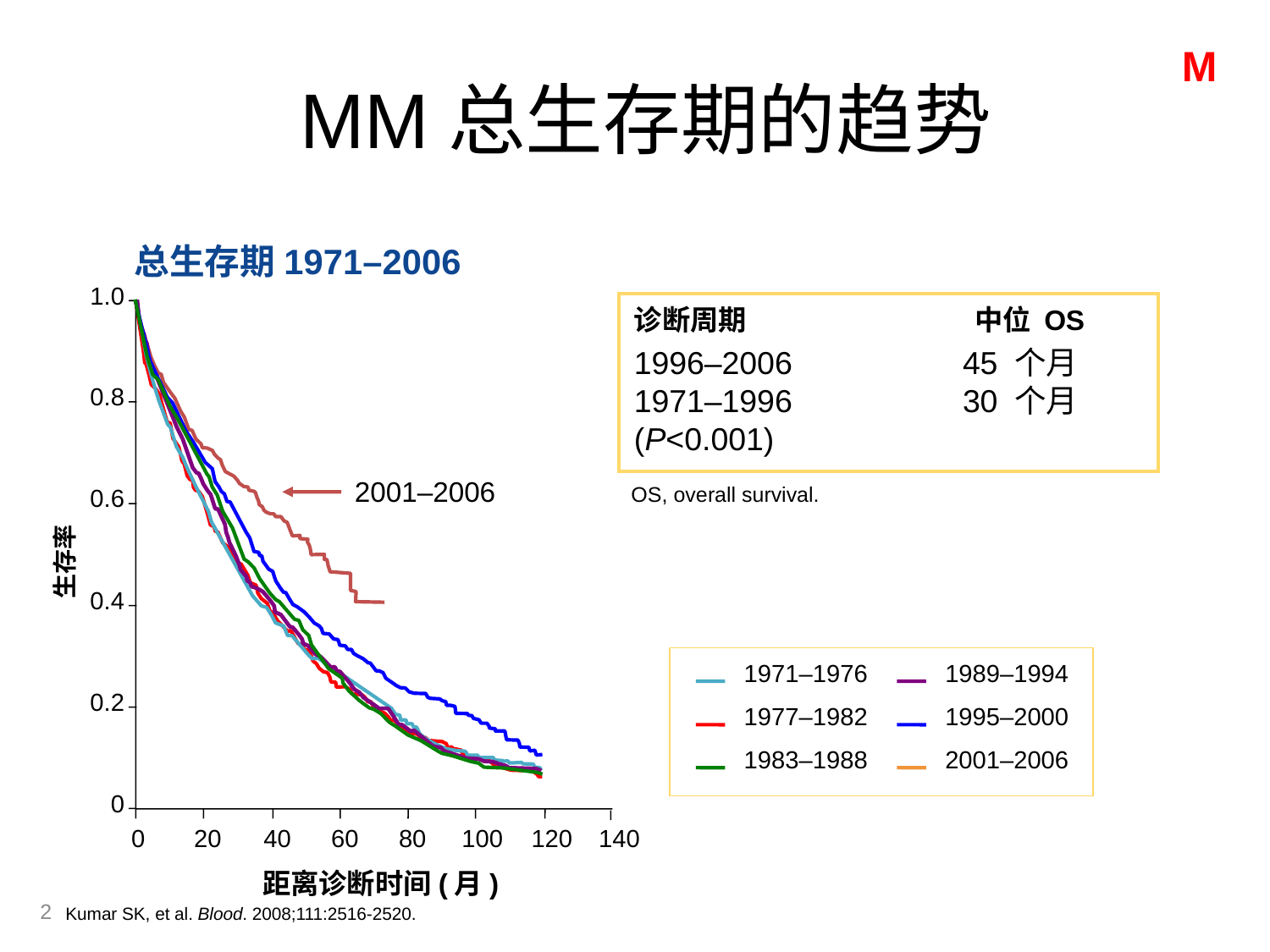

M
# MM总生存期的趋势

总生存期1971–2006
1.0

诊断周期	   中位 OS
1996–2006	45 个月
1971–1996 	30 个月	(P<0.001)

0.8

2001–2006
OS, overall survival.
0.6

生存率
0.4

1971–1976
1989–1994

0.2
1977–1982
1995–2000

1983–1988
2001–2006

0

0
20
40
60
80
100
120
140
              距离诊断时间(月)
2
Kumar SK, et al. Blood. 2008;111:2516-2520.